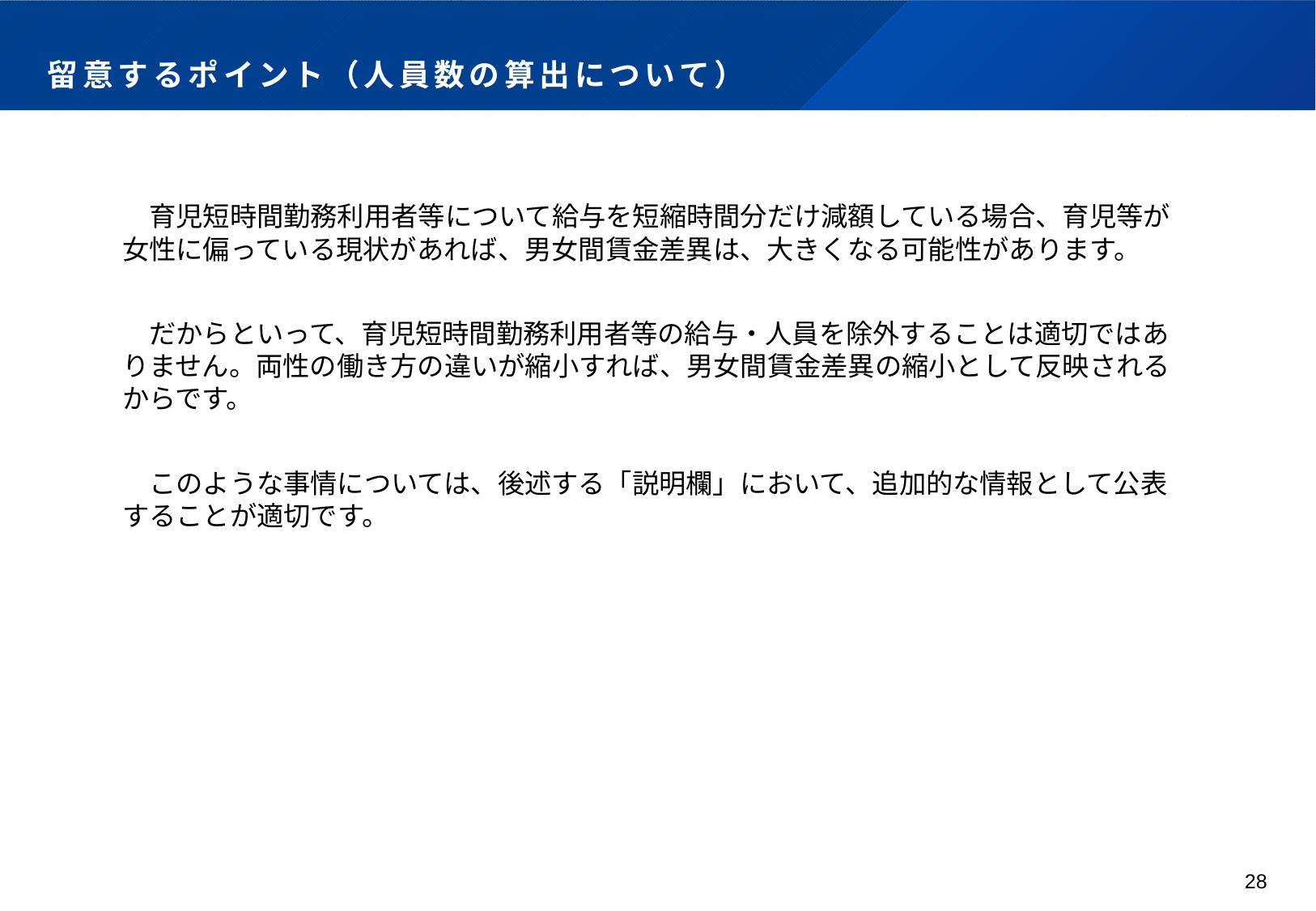

# 留意するポイント（人員数の算出について）
　育児短時間勤務利用者等について給与を短縮時間分だけ減額している場合、育児等が女性に偏っている現状があれば、男女間賃金差異は、大きくなる可能性があります。

　だからといって、育児短時間勤務利用者等の給与・人員を除外することは適切ではありません。両性の働き方の違いが縮小すれば、男女間賃金差異の縮小として反映されるからです。

　このような事情については、後述する「説明欄」において、追加的な情報として公表することが適切です。
28